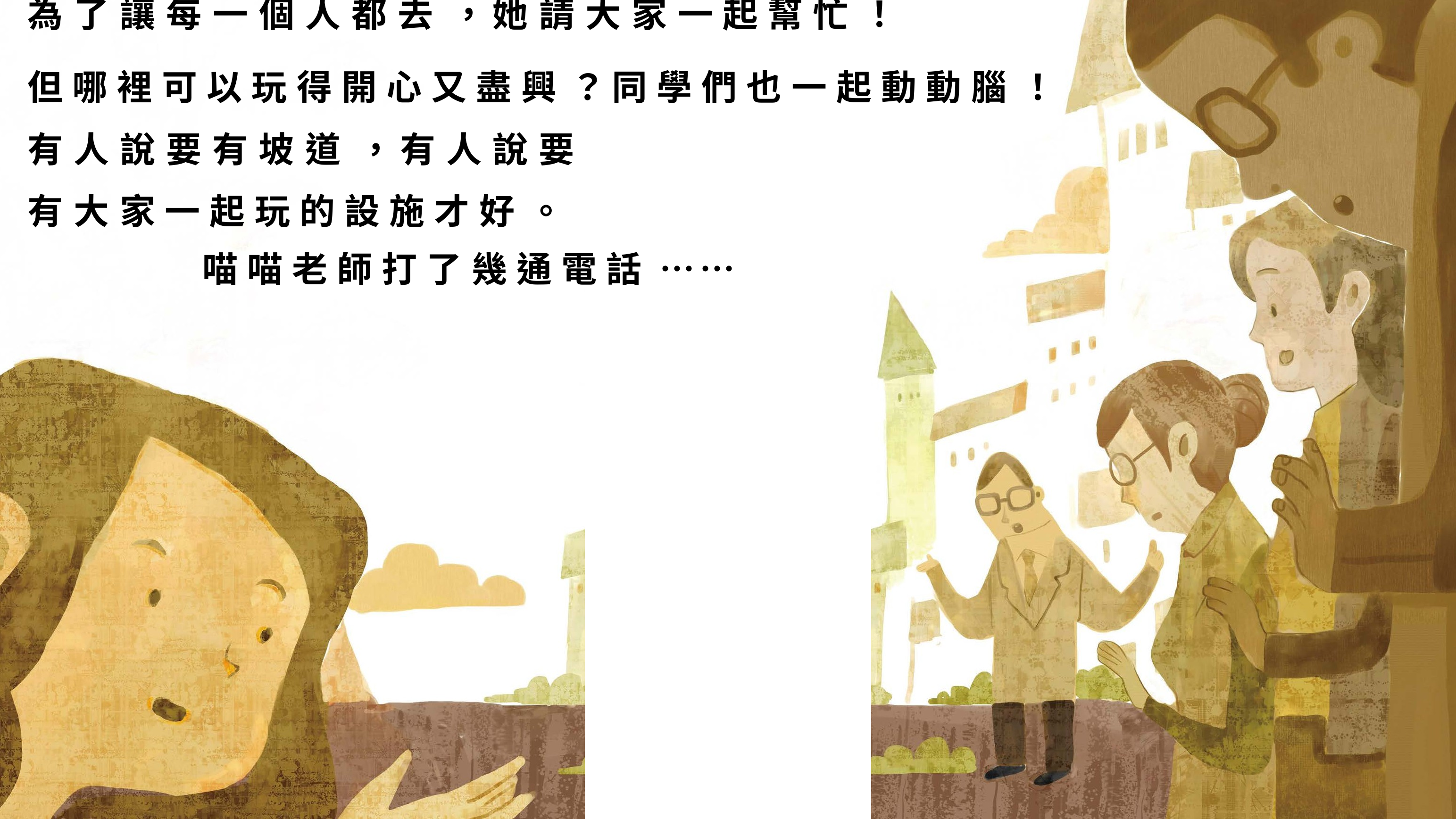

為了讓每一個人都去 ，她請大家一起幫忙！
但哪裡可以玩得開心又盡興？同學們也一起動動腦！
有人說要有坡道 ，有人說要
有大家一起玩的設施才好。
        喵喵老師打了幾通電話 ……